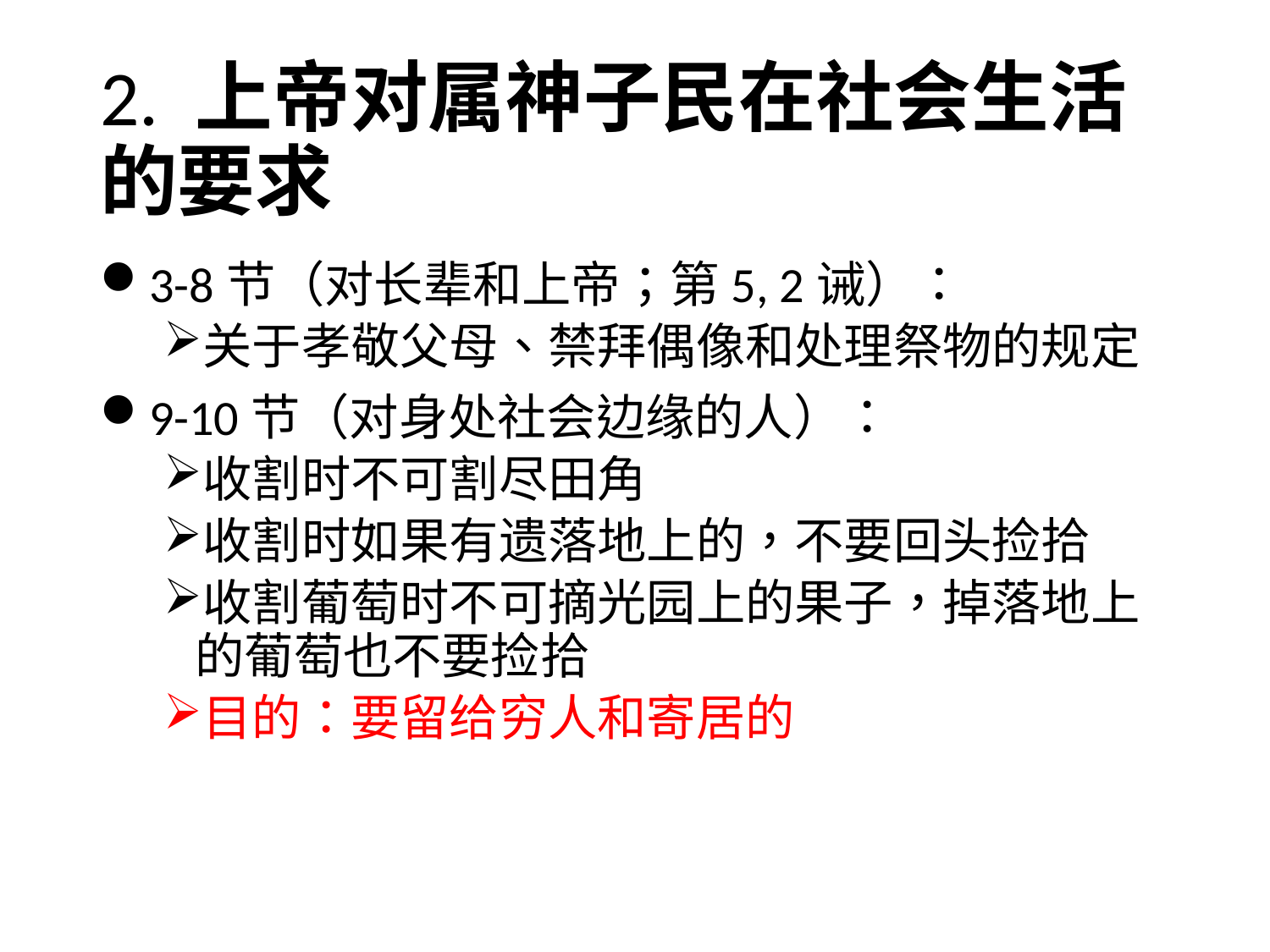

# 2. 上帝对属神子民在社会生活的要求
3-8节（对长辈和上帝；第5, 2诫）：
关于孝敬父母、禁拜偶像和处理祭物的规定
9-10节（对身处社会边缘的人）：
收割时不可割尽田角
收割时如果有遗落地上的，不要回头捡拾
收割葡萄时不可摘光园上的果子，掉落地上的葡萄也不要捡拾
目的：要留给穷人和寄居的